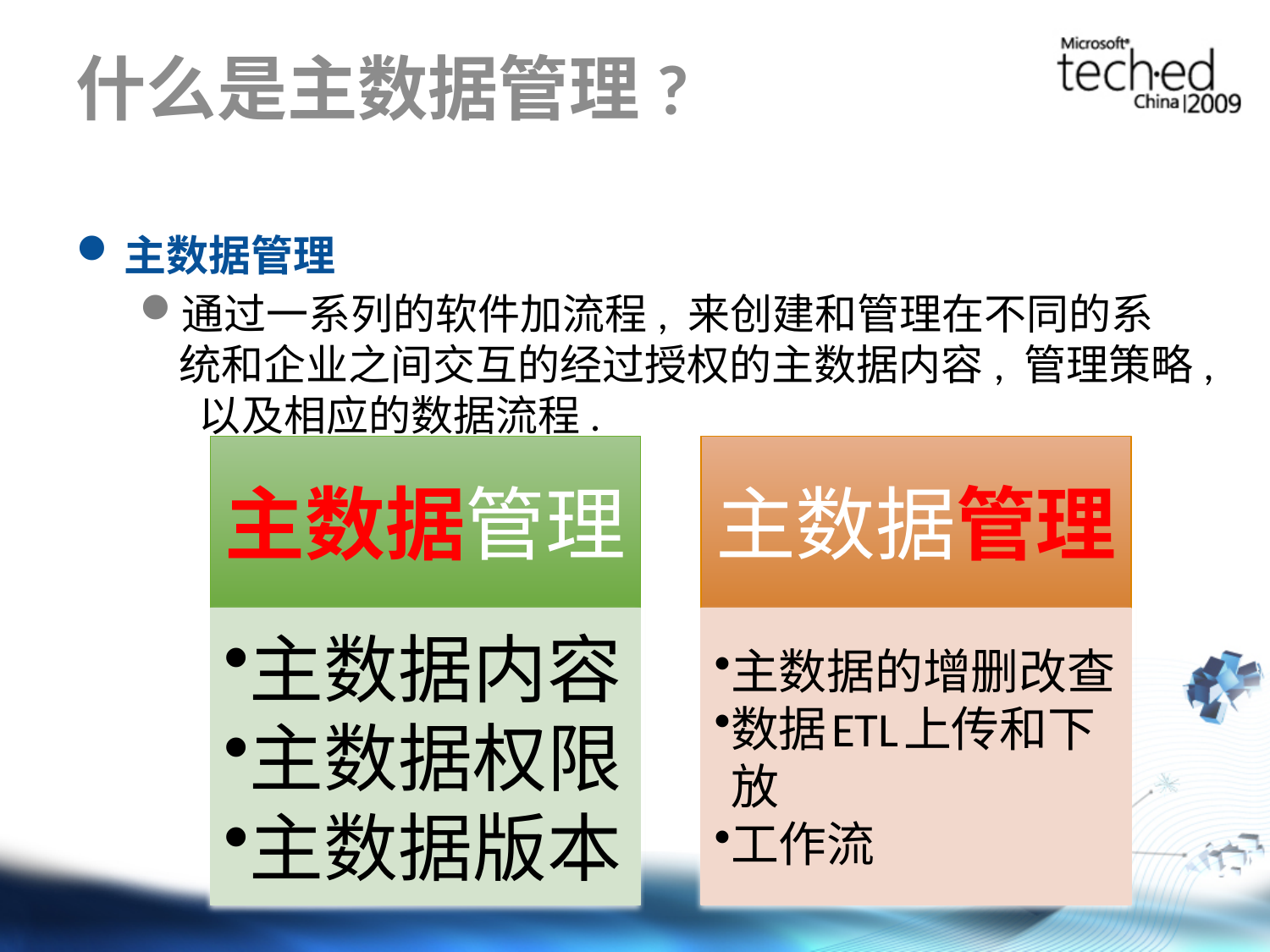

# 什么是主数据管理?
主数据管理
通过一系列的软件加流程, 来创建和管理在不同的系统和企业之间交互的经过授权的主数据内容, 管理策略, 以及相应的数据流程.

主数据管理
主数据内容
主数据管理
主数据的增删改查
主数据权限
主数据版本
工作流
数据ETL上传和下放